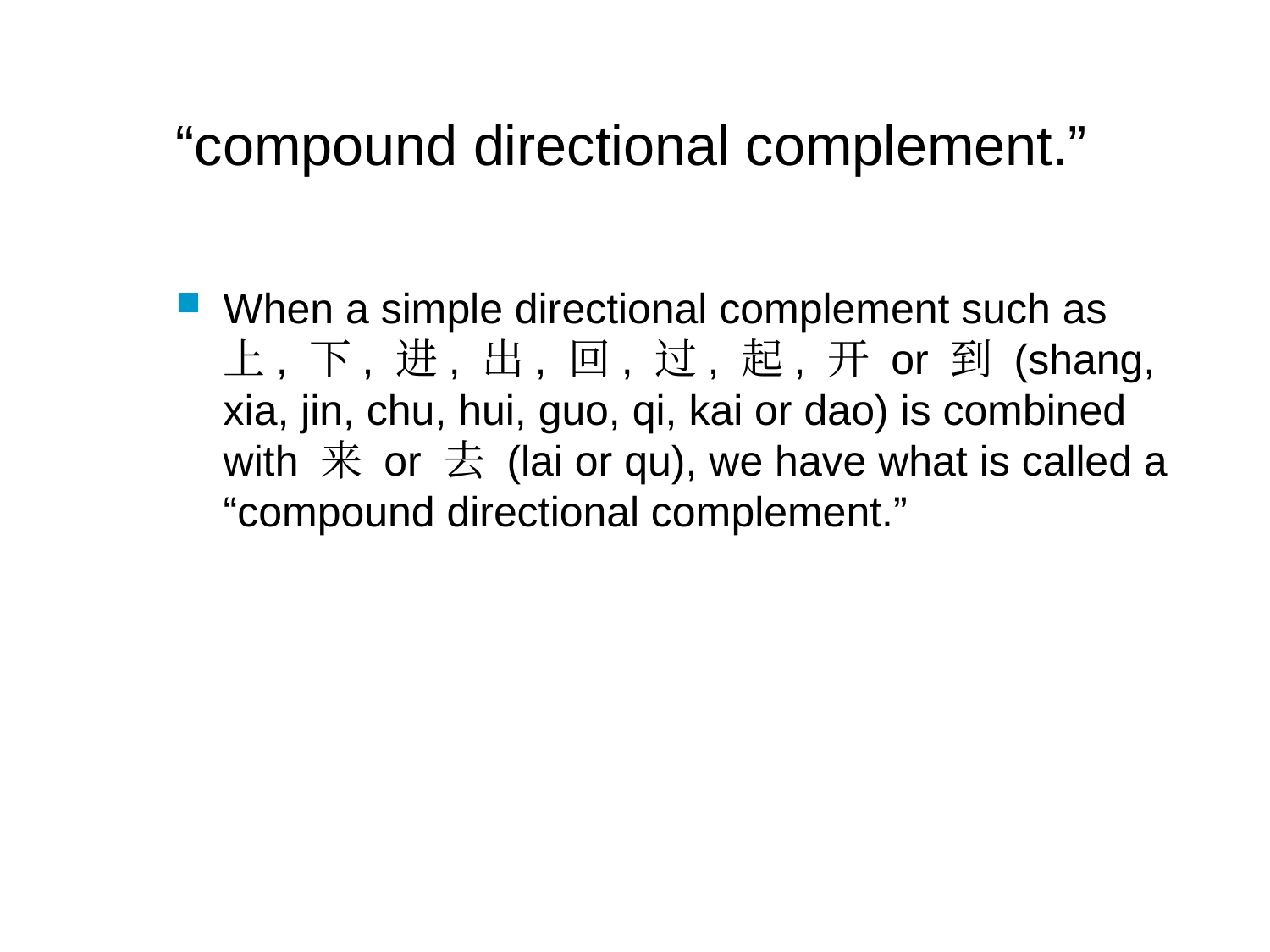

# “compound directional complement.”
When a simple directional complement such as 上, 下, 进, 出, 回, 过, 起, 开 or 到 (shang, xia, jin, chu, hui, guo, qi, kai or dao) is combined with 来 or 去 (lai or qu), we have what is called a “compound directional complement.”